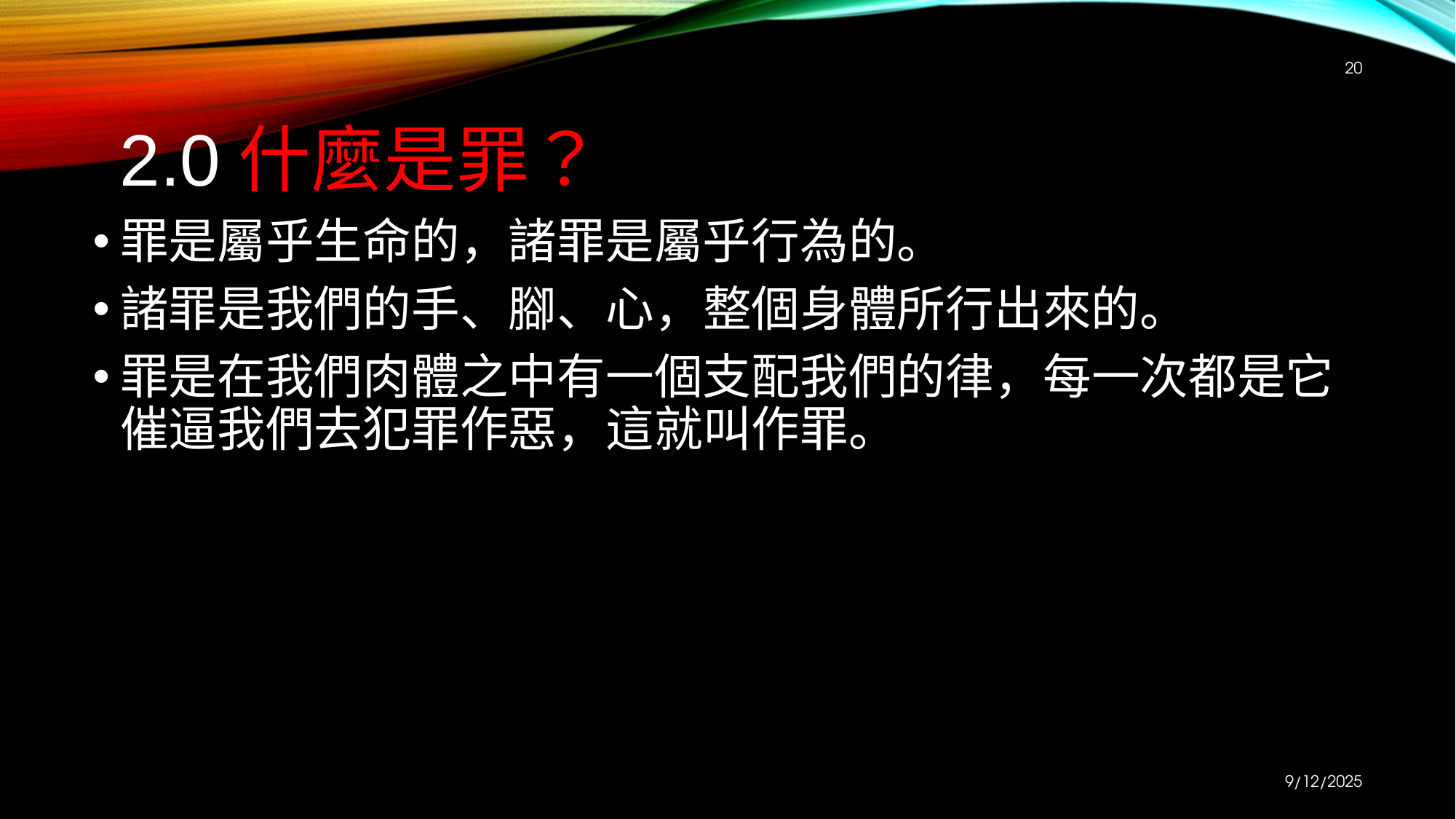

20
# 2.0什麼是罪？
罪是屬乎生命的，諸罪是屬乎行為的。
諸罪是我們的手、腳、心，整個身體所行出來的。
罪是在我們肉體之中有一個支配我們的律，每一次都是它催逼我們去犯罪作惡，這就叫作罪。

9/12/2025